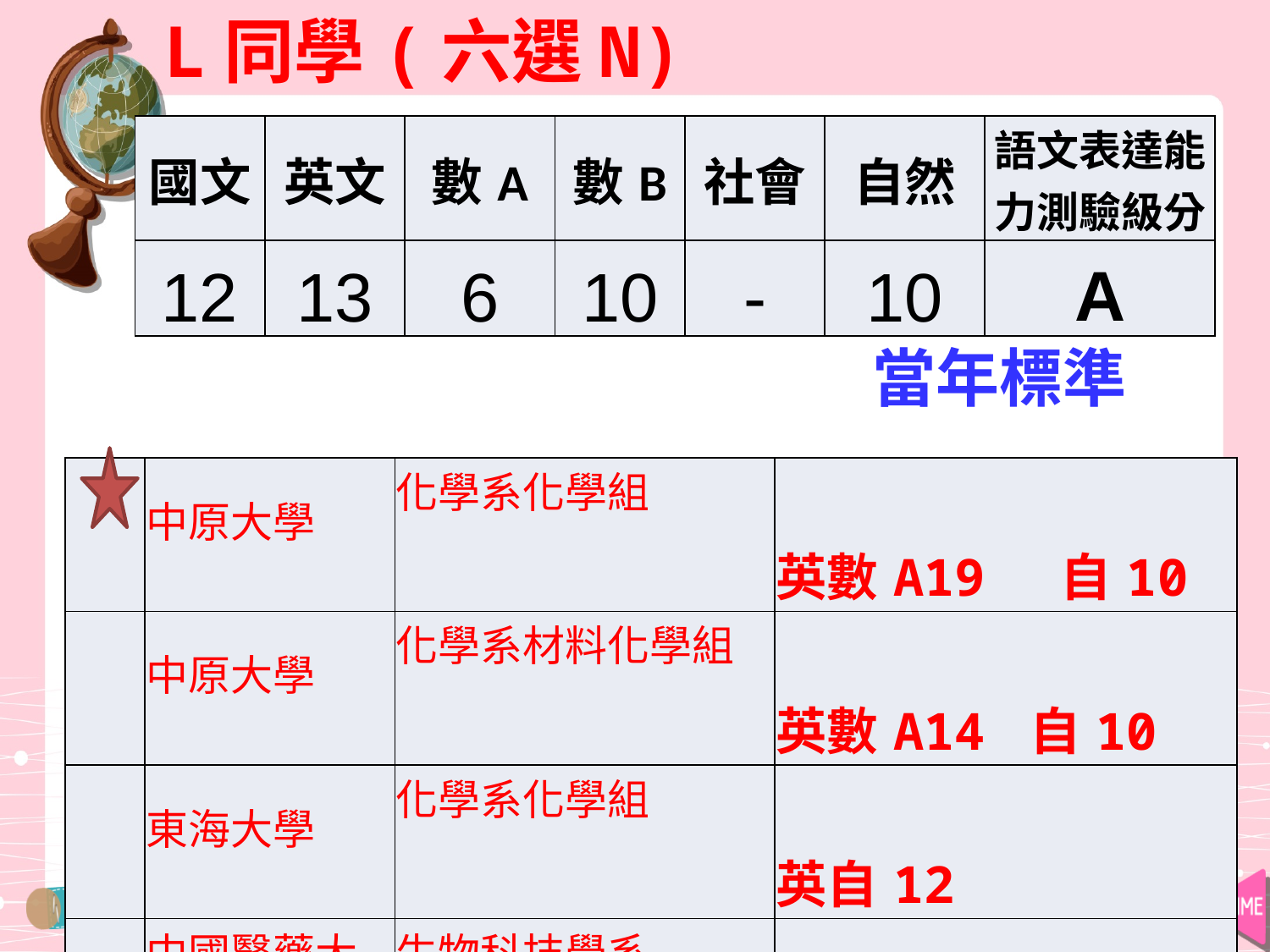

L同學(六選N)
| 國文 | 英文 | 數A | 數B | 社會 | 自然 | 語文表達能力測驗級分 |
| --- | --- | --- | --- | --- | --- | --- |
| 12 | 13 | 6 | 10 | - | 10 | A |
當年標準

|  | 中原大學 | 化學系化學組 | 英數A19 自10 |
| --- | --- | --- | --- |
|  | 中原大學 | 化學系材料化學組 | 英數A14 自10 |
|  | 東海大學 | 化學系化學組 | 英自12 |
|  | 中國醫藥大學 | 生物科技學系 | 自6 英11 |
|  | 淡江大學 | 化學學系材料化學組 | 自11 |
|  | 輔仁大學 | 化學系 | 英9 |